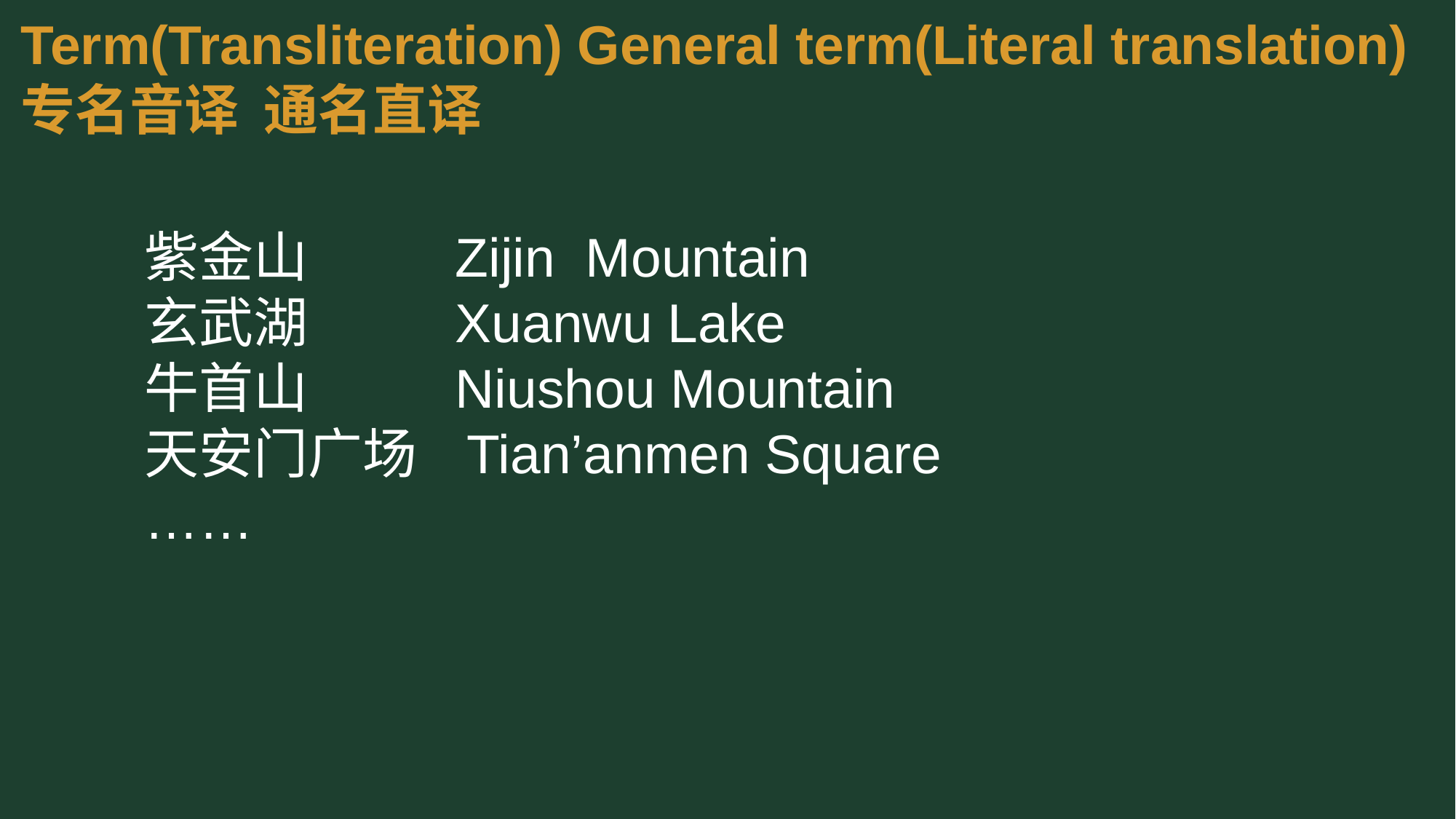

Term(Transliteration) General term(Literal translation)
专名音译  通名直译
紫金山           Zijin  Mountain
玄武湖           Xuanwu Lake
牛首山           Niushou Mountain
天安门广场   Tian’anmen Square
……